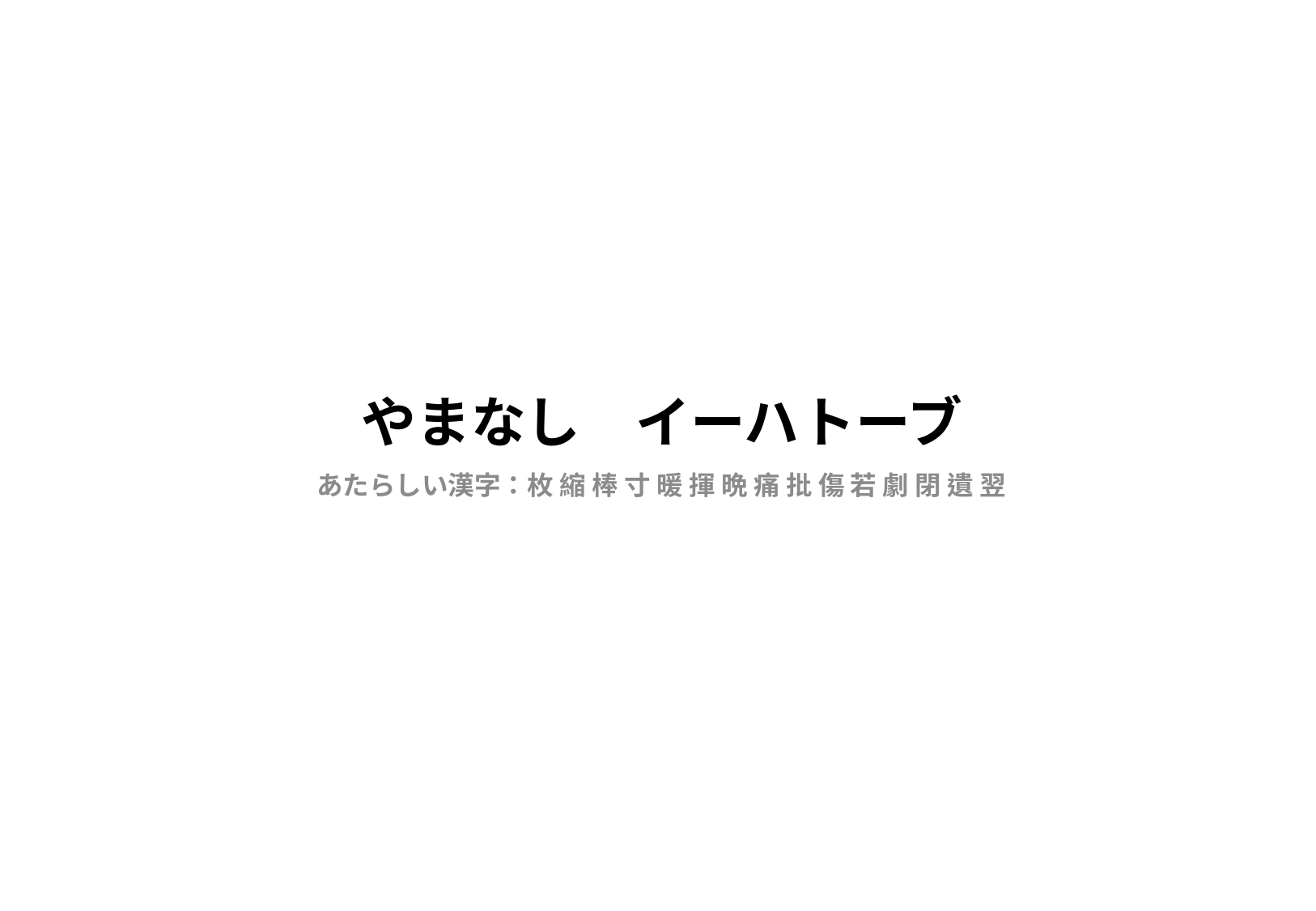

# やまなし　イーハトーブ
あたらしい漢字：枚 縮 棒 寸 暖 揮 晩 痛 批 傷 若 劇 閉 遺 翌